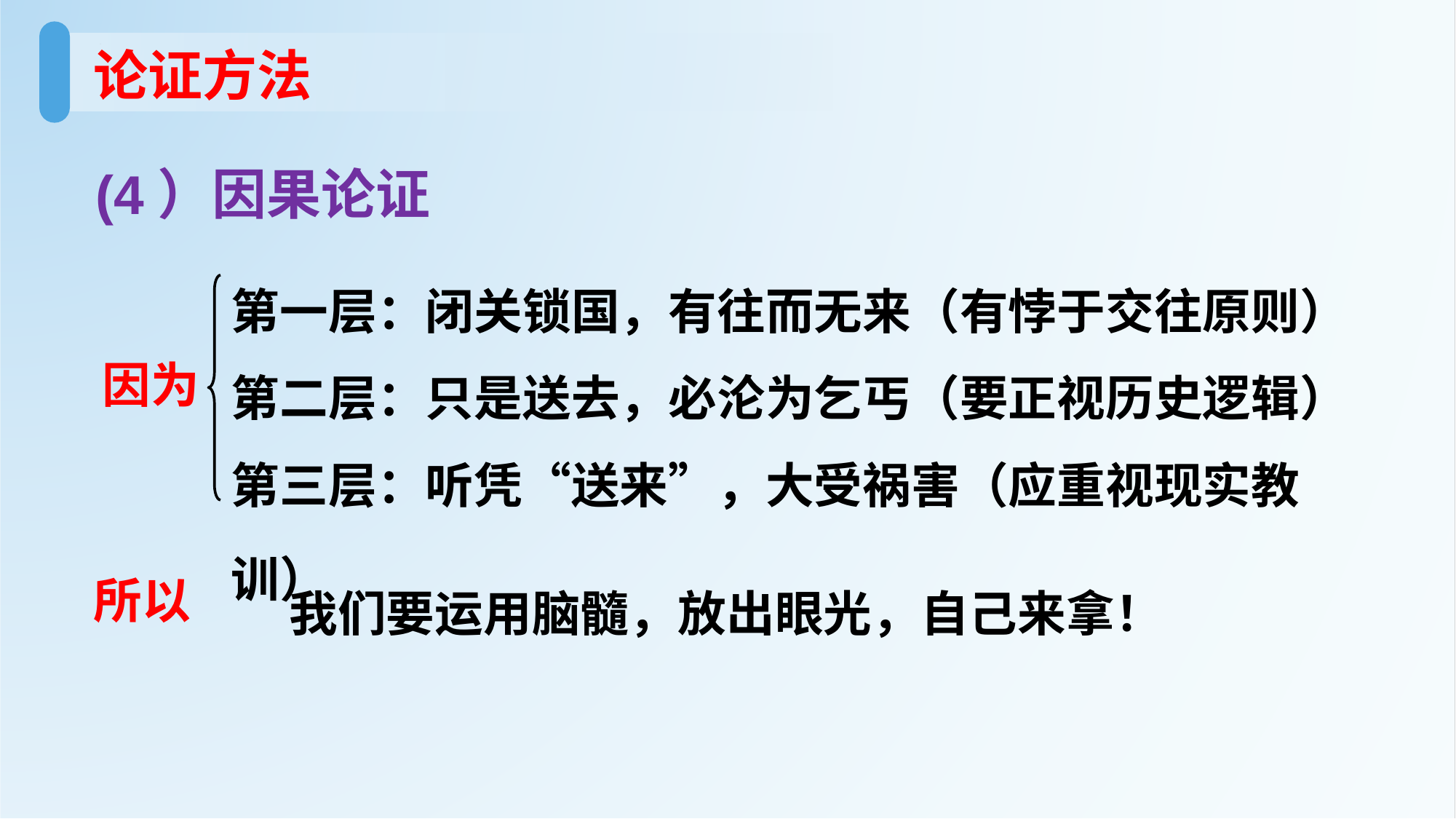

论证方法
(4）因果论证
第一层：闭关锁国，有往而无来（有悖于交往原则）
第二层：只是送去，必沦为乞丐（要正视历史逻辑）
第三层：听凭“送来”，大受祸害（应重视现实教训）

因为
我们要运用脑髓，放出眼光，自己来拿！
所以